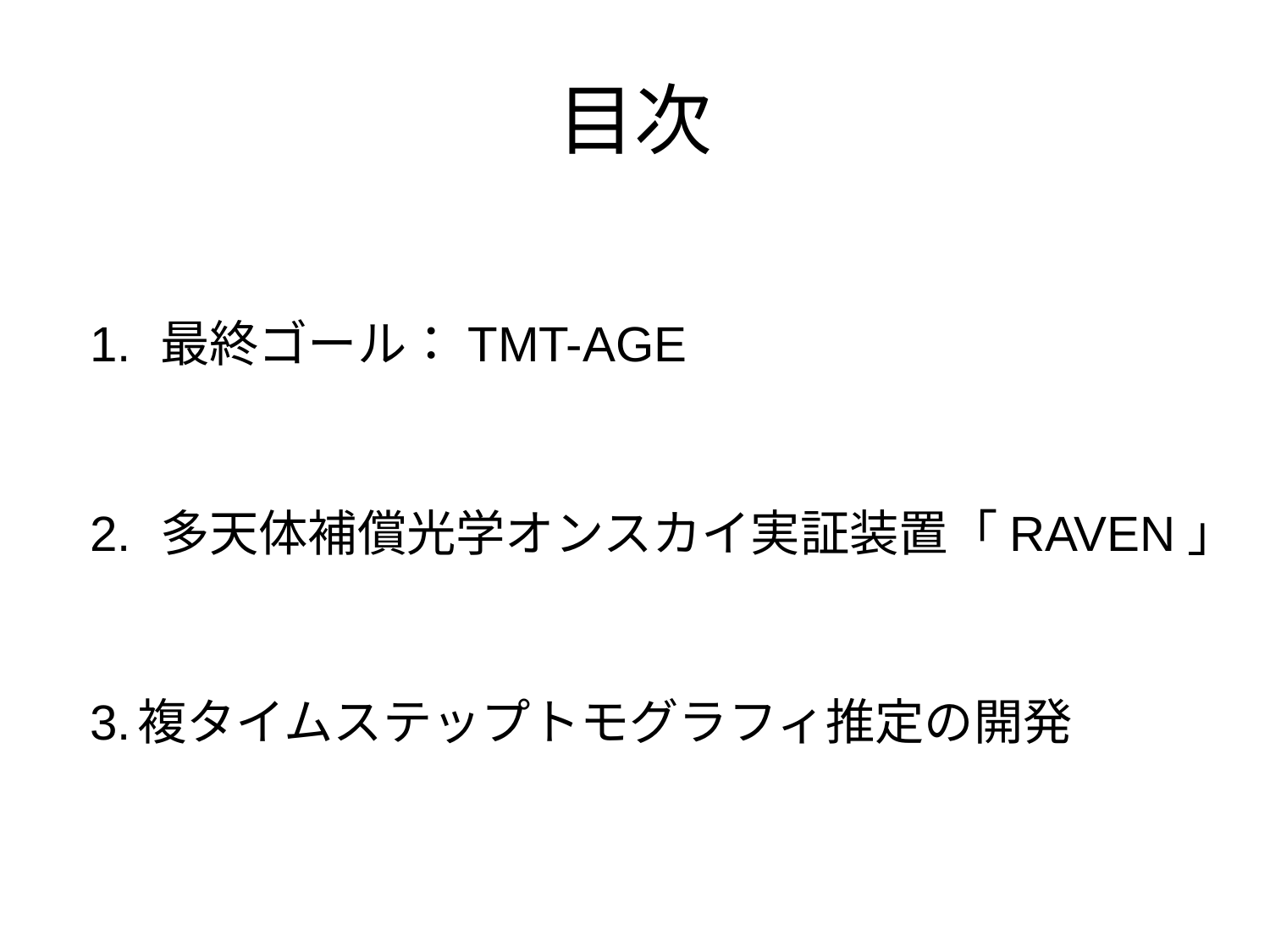

# 目次
 最終ゴール：TMT-AGE

 多天体補償光学オンスカイ実証装置「RAVEN」

複タイムステップトモグラフィ推定の開発